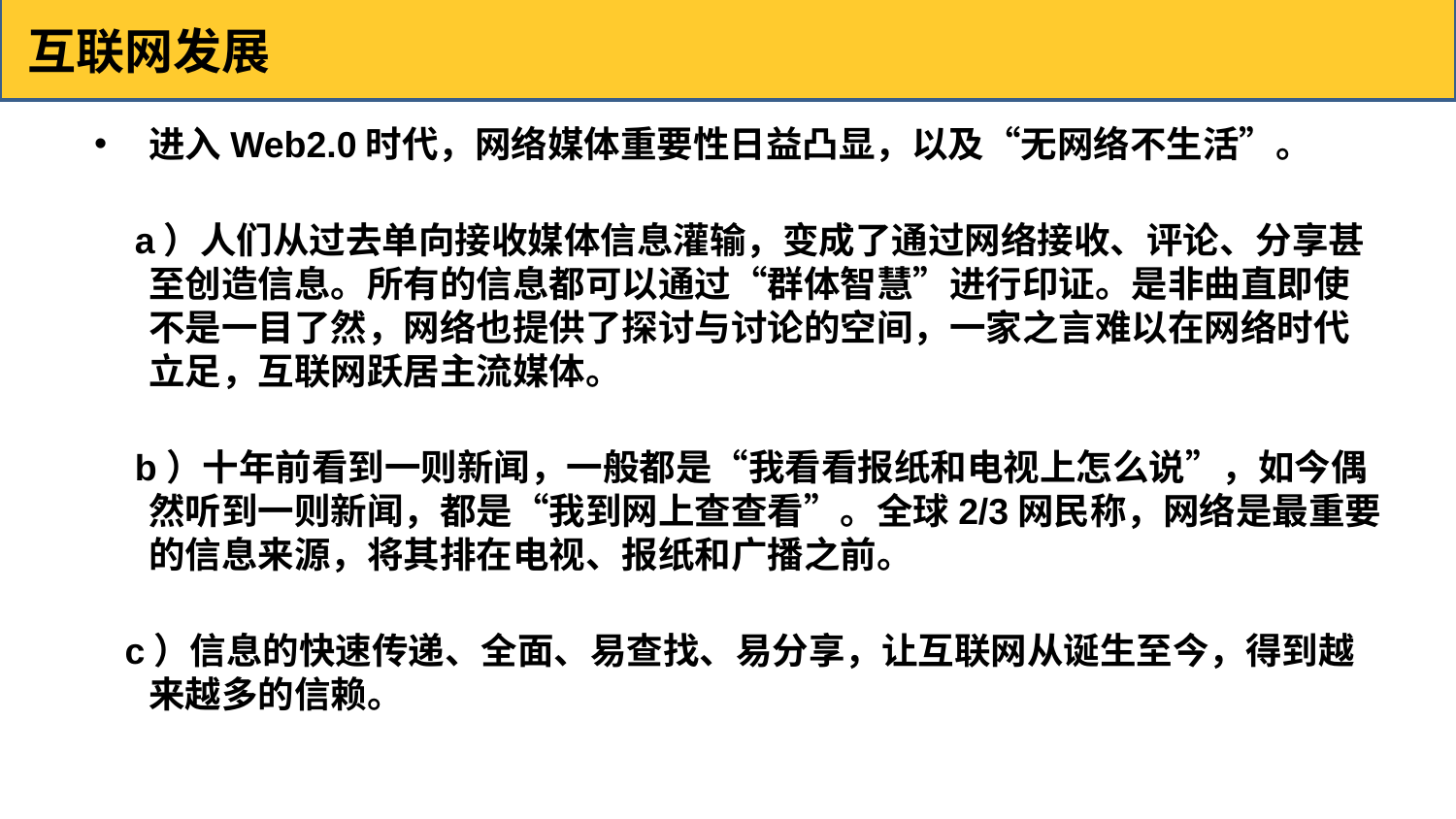

互联网发展

进入Web2.0时代，网络媒体重要性日益凸显，以及“无网络不生活”。

    a）人们从过去单向接收媒体信息灌输，变成了通过网络接收、评论、分享甚至创造信息。所有的信息都可以通过“群体智慧”进行印证。是非曲直即使不是一目了然，网络也提供了探讨与讨论的空间，一家之言难以在网络时代立足，互联网跃居主流媒体。

    b）十年前看到一则新闻，一般都是“我看看报纸和电视上怎么说”，如今偶然听到一则新闻，都是“我到网上查查看”。全球2/3网民称，网络是最重要的信息来源，将其排在电视、报纸和广播之前。

   c）信息的快速传递、全面、易查找、易分享，让互联网从诞生至今，得到越来越多的信赖。
6